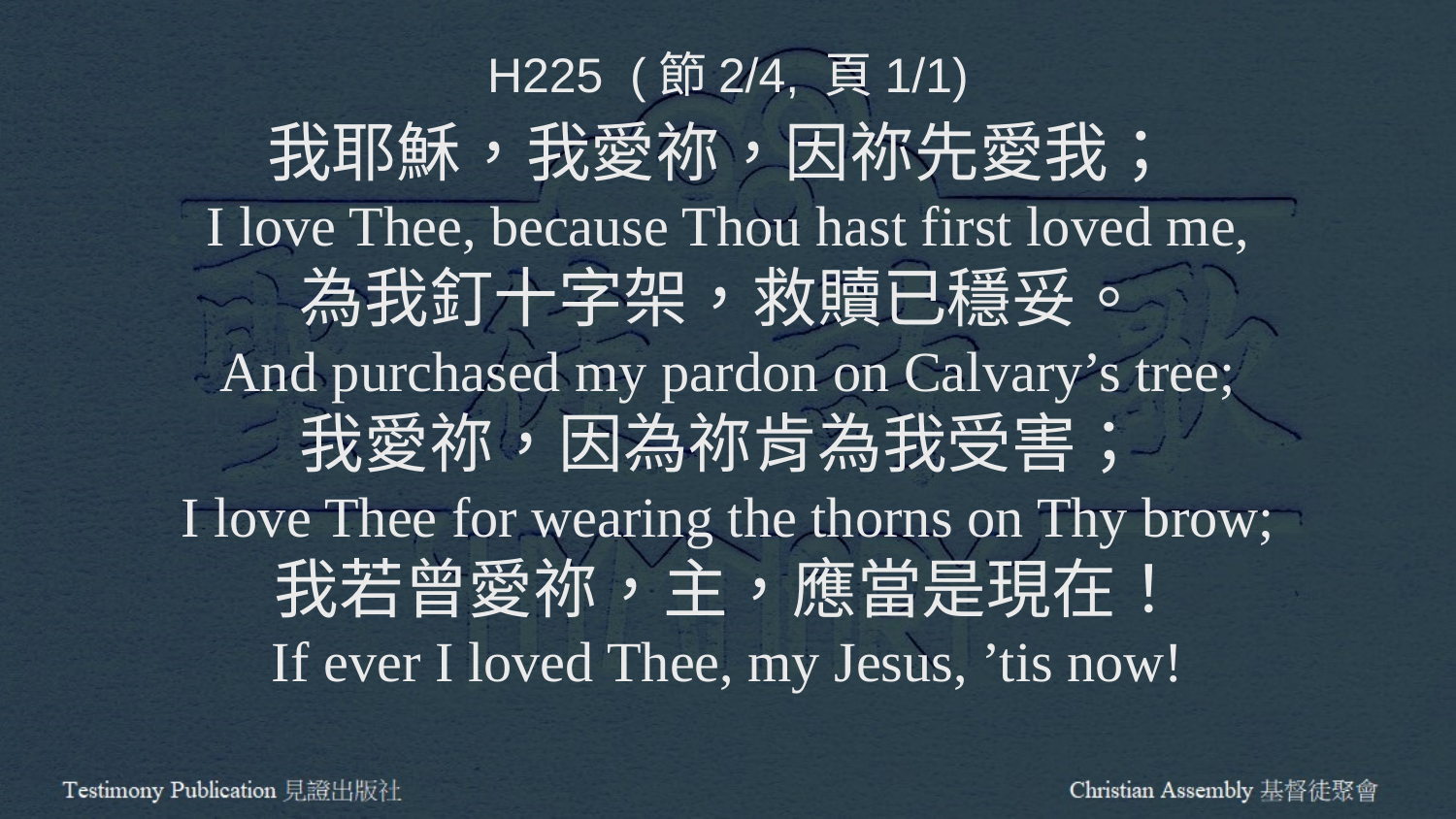

H225  (節2/4, 頁1/1)
我耶穌，我愛祢，因祢先愛我；
I love Thee, because Thou hast first loved me,
為我釘十字架，救贖已穩妥。
And purchased my pardon on Calvary’s tree;
我愛祢，因為祢肯為我受害；
I love Thee for wearing the thorns on Thy brow;
我若曾愛祢，主，應當是現在！
If ever I loved Thee, my Jesus, ’tis now!